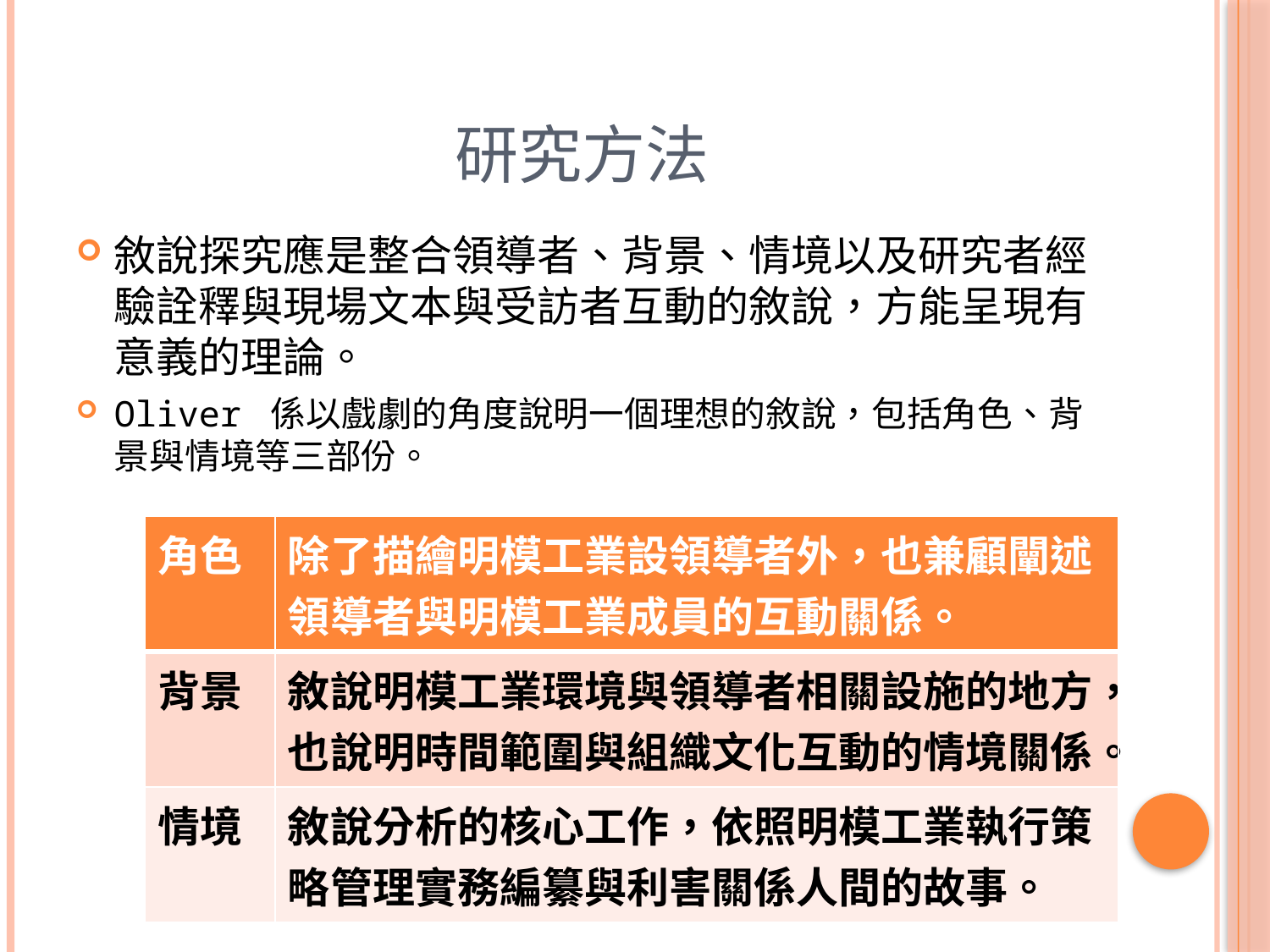

# 研究方法
敘說探究應是整合領導者、背景、情境以及研究者經驗詮釋與現場文本與受訪者互動的敘說，方能呈現有意義的理論。
Oliver 係以戲劇的角度說明一個理想的敘說，包括角色、背景與情境等三部份。

| 角色 | 除了描繪明模工業設領導者外，也兼顧闡述領導者與明模工業成員的互動關係。 |
| --- | --- |
| 背景 | 敘說明模工業環境與領導者相關設施的地方，也說明時間範圍與組織文化互動的情境關係。 |
| 情境 | 敘說分析的核心工作，依照明模工業執行策略管理實務編纂與利害關係人間的故事。 |